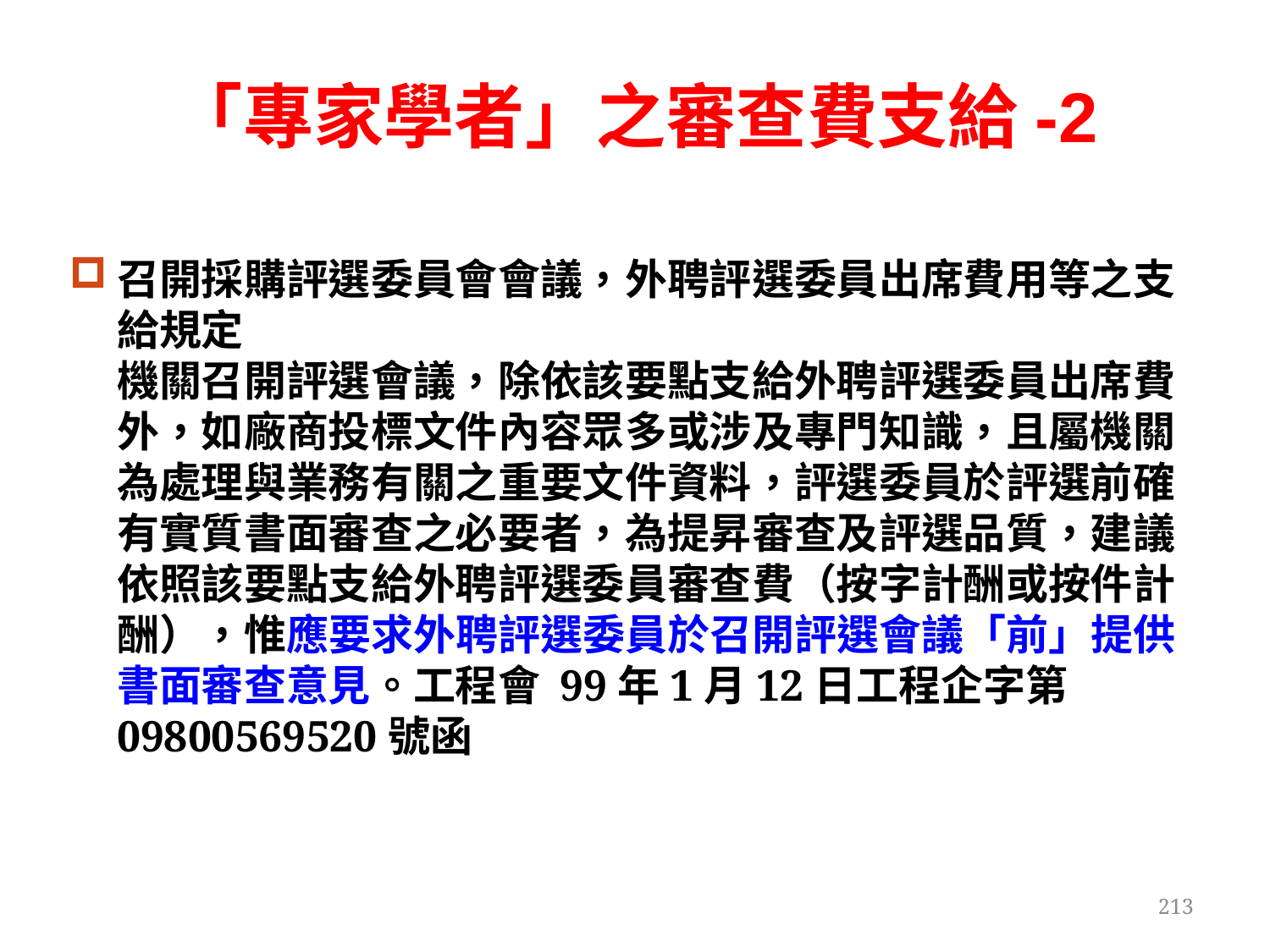

# 「專家學者」之審查費支給-2
召開採購評選委員會會議，外聘評選委員出席費用等之支給規定
機關召開評選會議，除依該要點支給外聘評選委員出席費外，如廠商投標文件內容眾多或涉及專門知識，且屬機關為處理與業務有關之重要文件資料，評選委員於評選前確有實質書面審查之必要者，為提昇審查及評選品質，建議依照該要點支給外聘評選委員審查費（按字計酬或按件計酬），惟應要求外聘評選委員於召開評選會議「前」提供書面審查意見。工程會 99年1月12日工程企字第09800569520號函
213